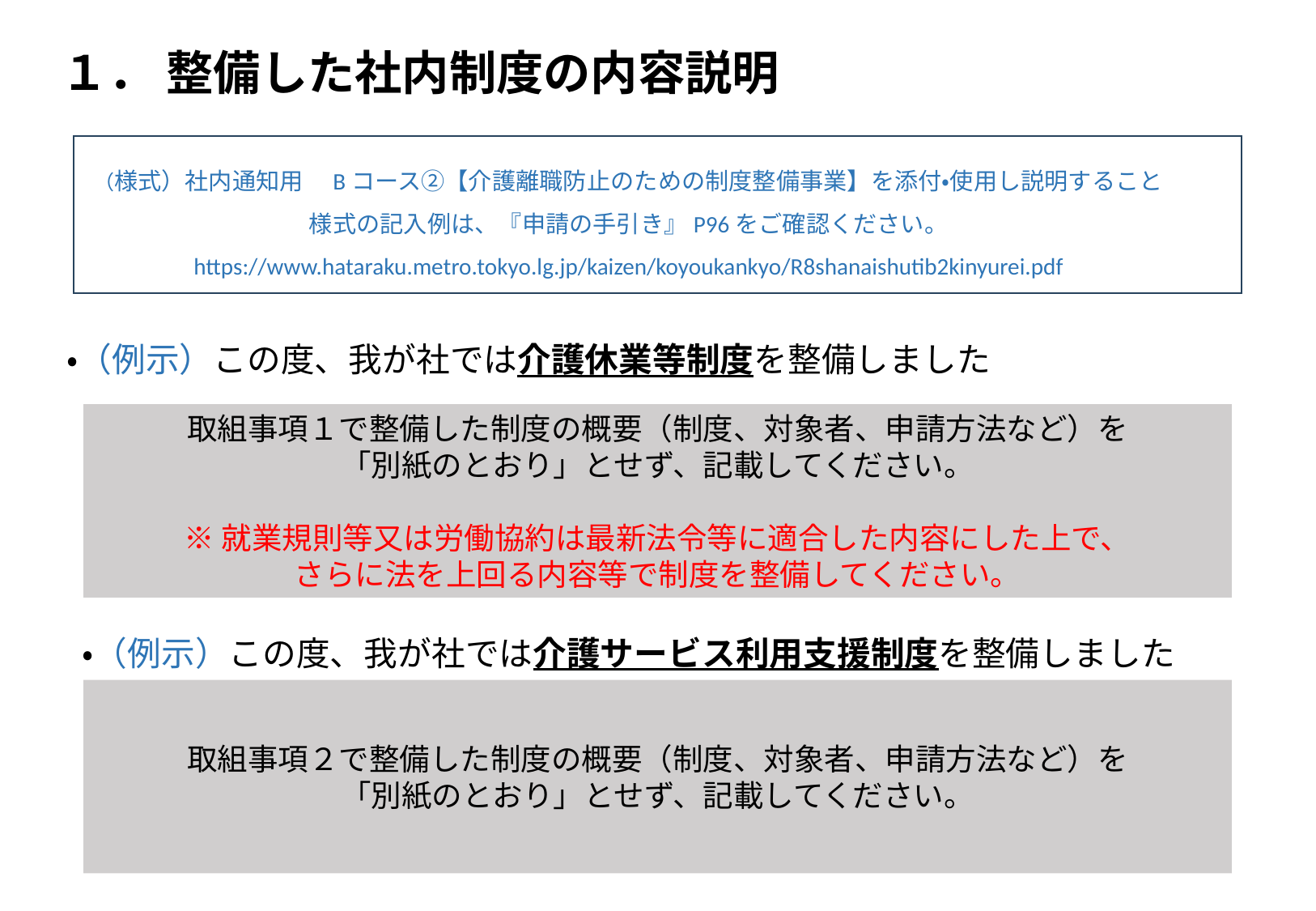

１． 整備した社内制度の内容説明

（様式）社内通知用　Bコース②【介護離職防止のための制度整備事業】を添付・使用し説明すること
様式の記入例は、『申請の手引き』P96をご確認ください。
https://www.hataraku.metro.tokyo.lg.jp/kaizen/koyoukankyo/R8shanaishutib2kinyurei.pdf
・（例示）この度、我が社では介護休業等制度を整備しました
取組事項１で整備した制度の概要（制度、対象者、申請方法など）を
「別紙のとおり」とせず、記載してください。

※就業規則等又は労働協約は最新法令等に適合した内容にした上で、
さらに法を上回る内容等で制度を整備してください。
・（例示）この度、我が社では介護サービス利用支援制度を整備しました
取組事項２で整備した制度の概要（制度、対象者、申請方法など）を
「別紙のとおり」とせず、記載してください。